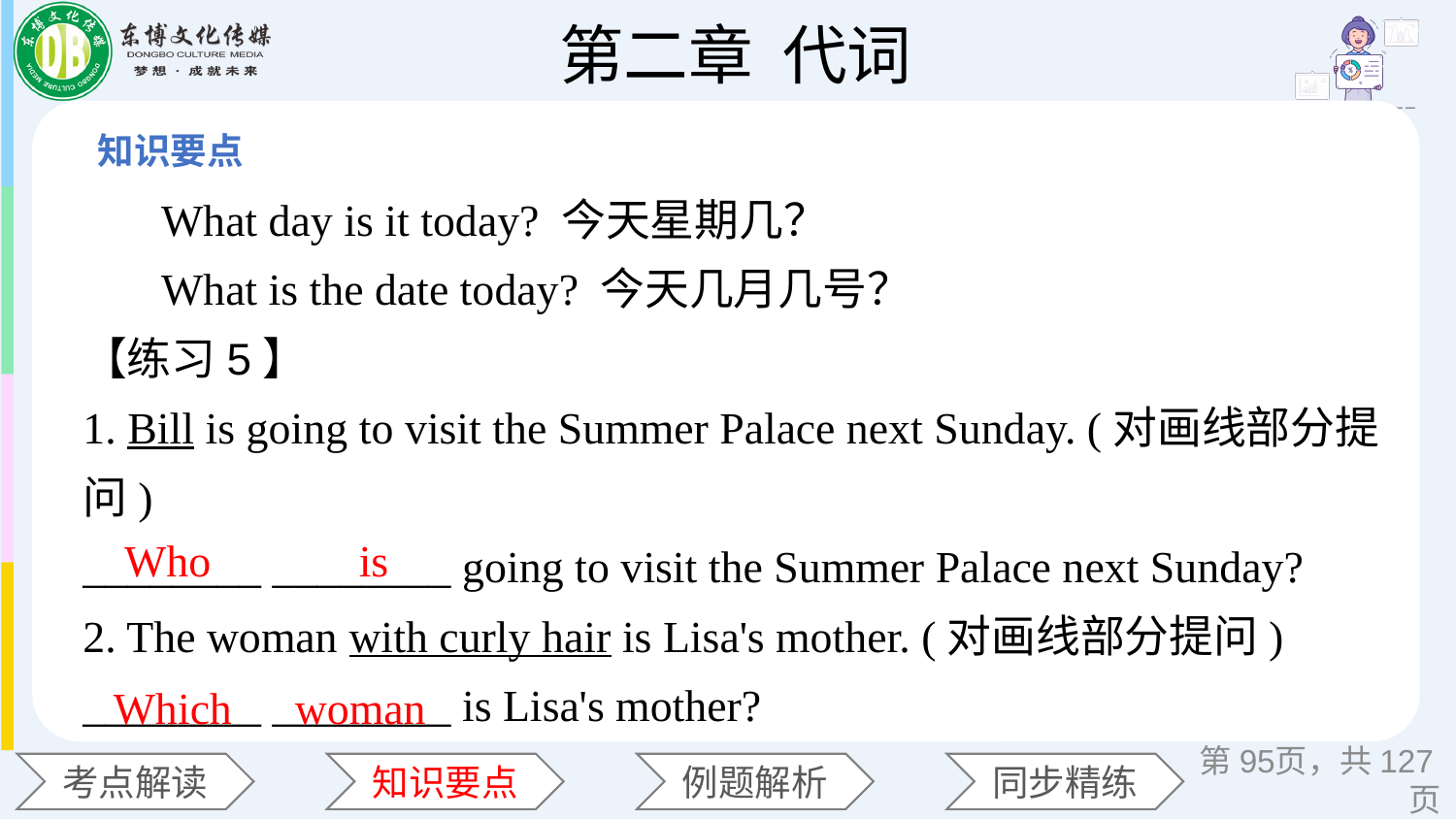

What day is it today? 今天星期几？
       What is the date today? 今天几月几号？
【练习5】
1. Bill is going to visit the Summer Palace next Sunday. (对画线部分提问)
________ ________ going to visit the Summer Palace next Sunday?
2. The woman with curly hair is Lisa's mother. (对画线部分提问)
________ ________ is Lisa's mother?

Who
is
Which
woman
第95页，共127页